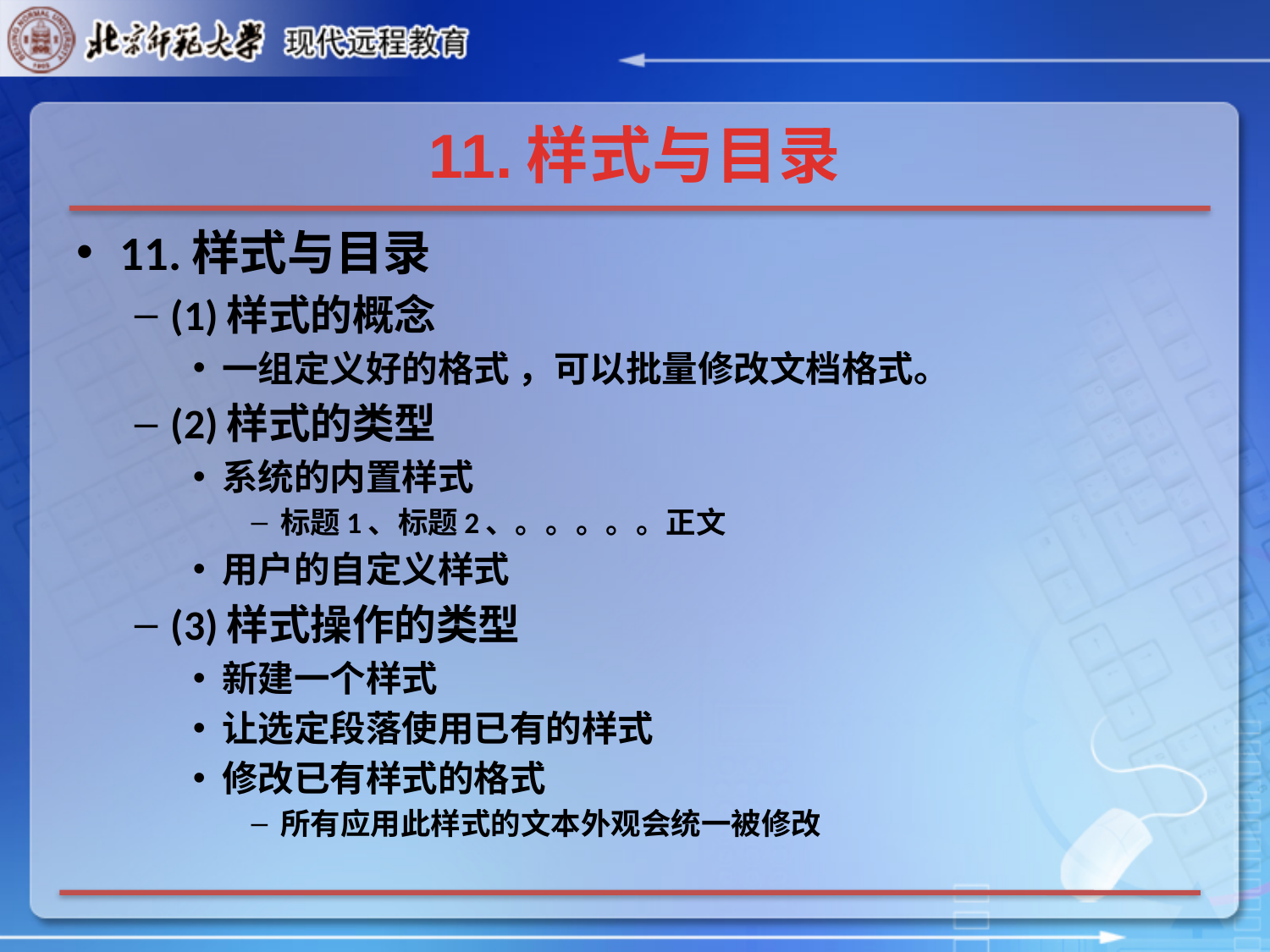

# 11.样式与目录
11.样式与目录
(1)样式的概念
一组定义好的格式 ，可以批量修改文档格式。
(2)样式的类型
系统的内置样式
标题1、标题2、。。。。。正文
用户的自定义样式
(3)样式操作的类型
新建一个样式
让选定段落使用已有的样式
修改已有样式的格式
所有应用此样式的文本外观会统一被修改